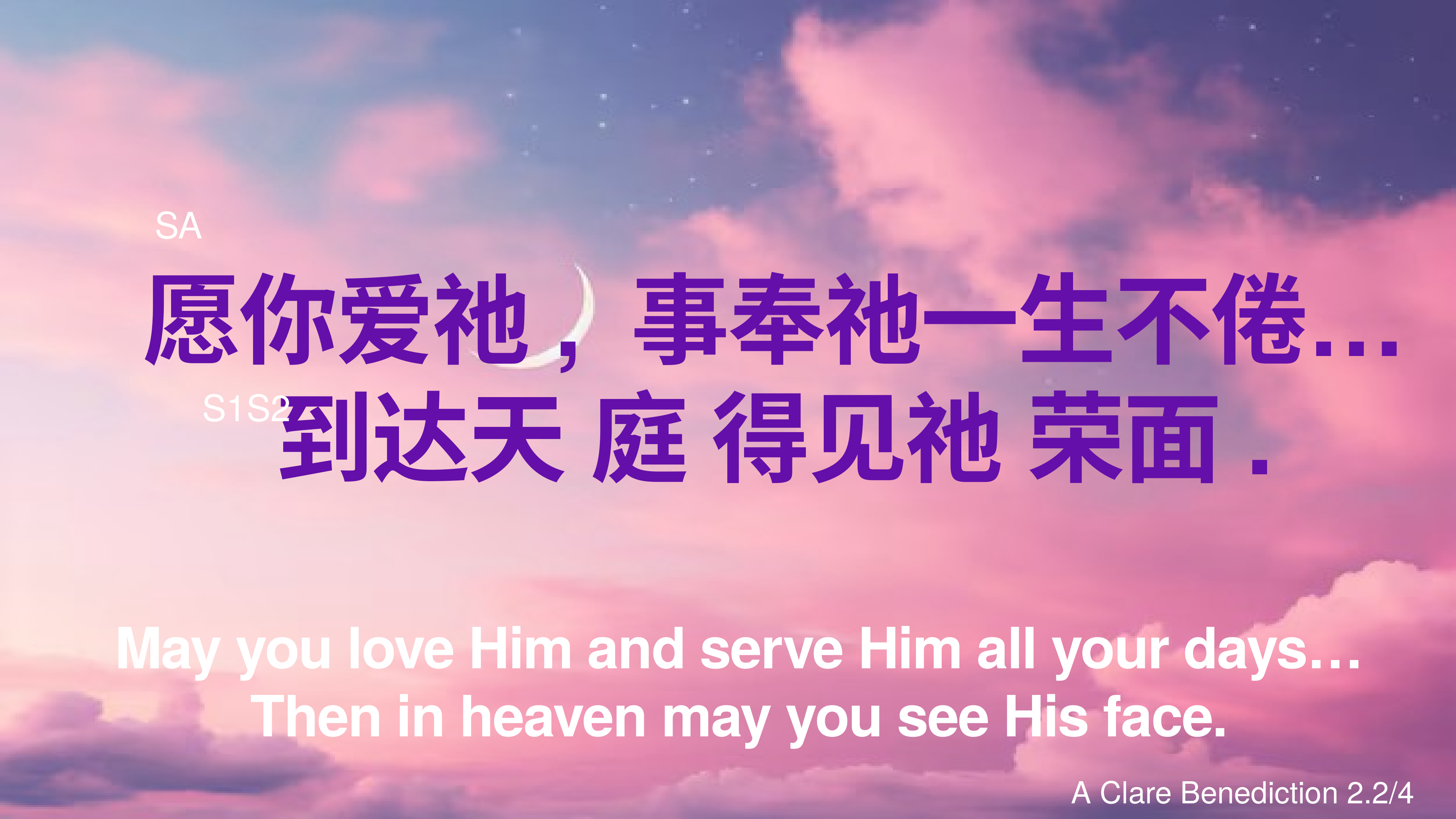

# 愿你爱祂, 事奉祂一生不倦…
到达天 庭 得见祂 荣面.
SA
S1S2
May you love Him and serve Him all your days…
Then in heaven may you see His face.
A Clare Benediction 2.2/4